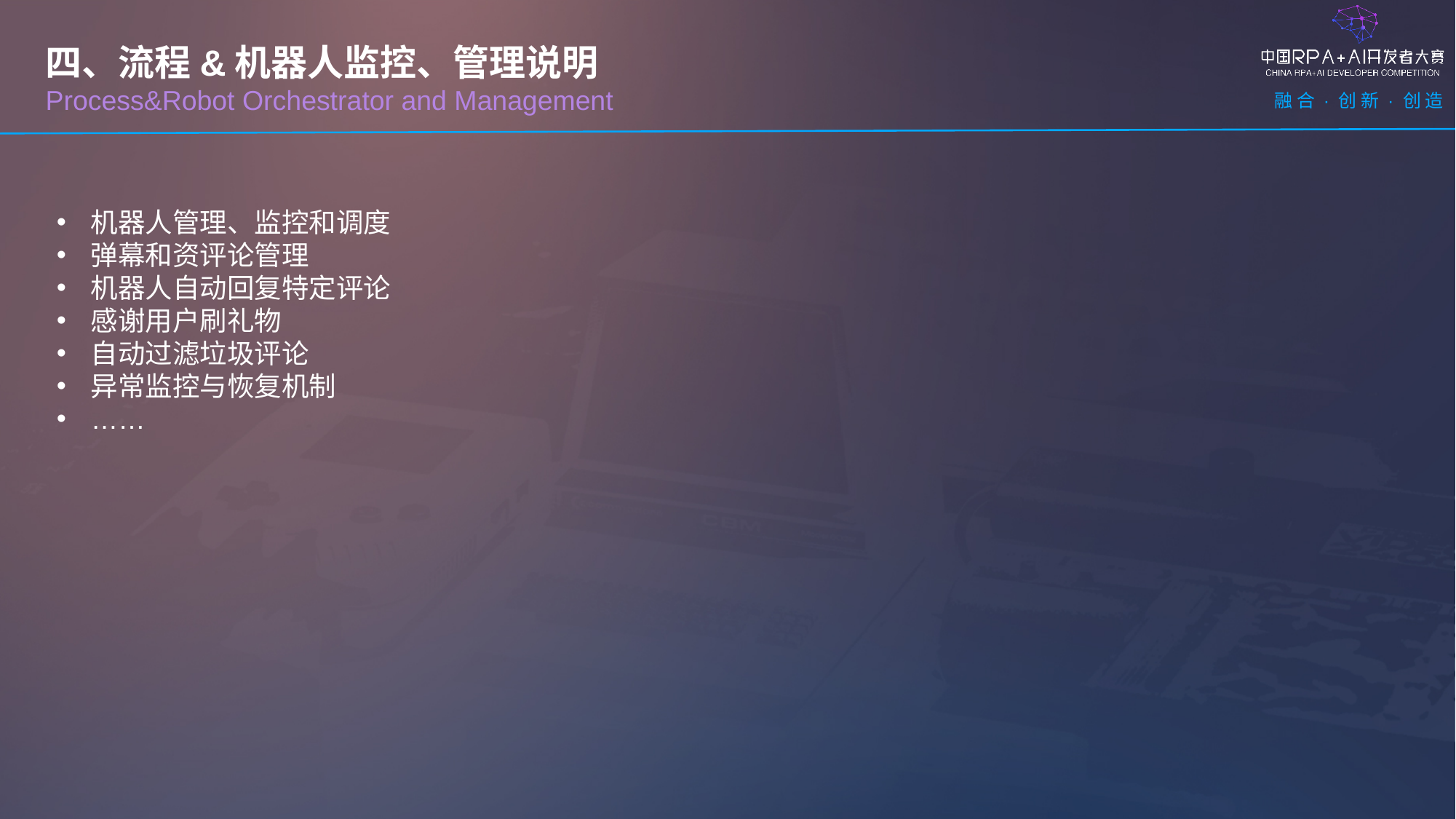

四、流程&机器人监控、管理说明
Process&Robot Orchestrator and Management
机器人管理、监控和调度
弹幕和资评论管理
机器人自动回复特定评论
感谢用户刷礼物
自动过滤垃圾评论
异常监控与恢复机制
……